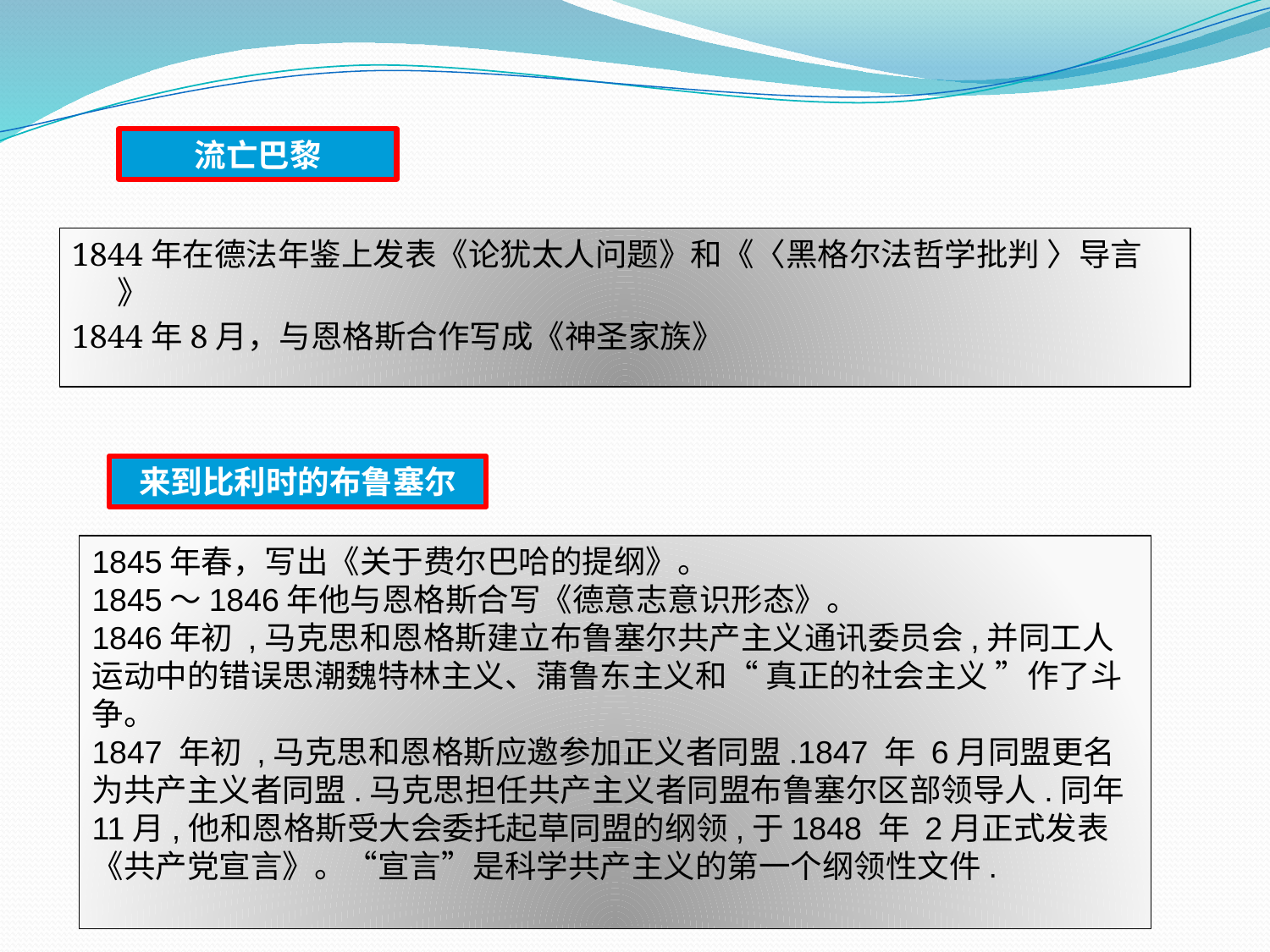

流亡巴黎
1844年在德法年鉴上发表《论犹太人问题》和《〈黑格尔法哲学批判 〉导言 》
1844年8月，与恩格斯合作写成《神圣家族》
来到比利时的布鲁塞尔
1845年春，写出《关于费尔巴哈的提纲》。
1845～1846年他与恩格斯合写《德意志意识形态》。
1846年初 ,马克思和恩格斯建立布鲁塞尔共产主义通讯委员会,并同工人运动中的错误思潮魏特林主义、蒲鲁东主义和“ 真正的社会主义 ”作了斗争。
1847 年初 ,马克思和恩格斯应邀参加正义者同盟.1847 年 6月同盟更名为共产主义者同盟.马克思担任共产主义者同盟布鲁塞尔区部领导人.同年11月,他和恩格斯受大会委托起草同盟的纲领,于1848 年 2月正式发表《共产党宣言》。“宣言”是科学共产主义的第一个纲领性文件.